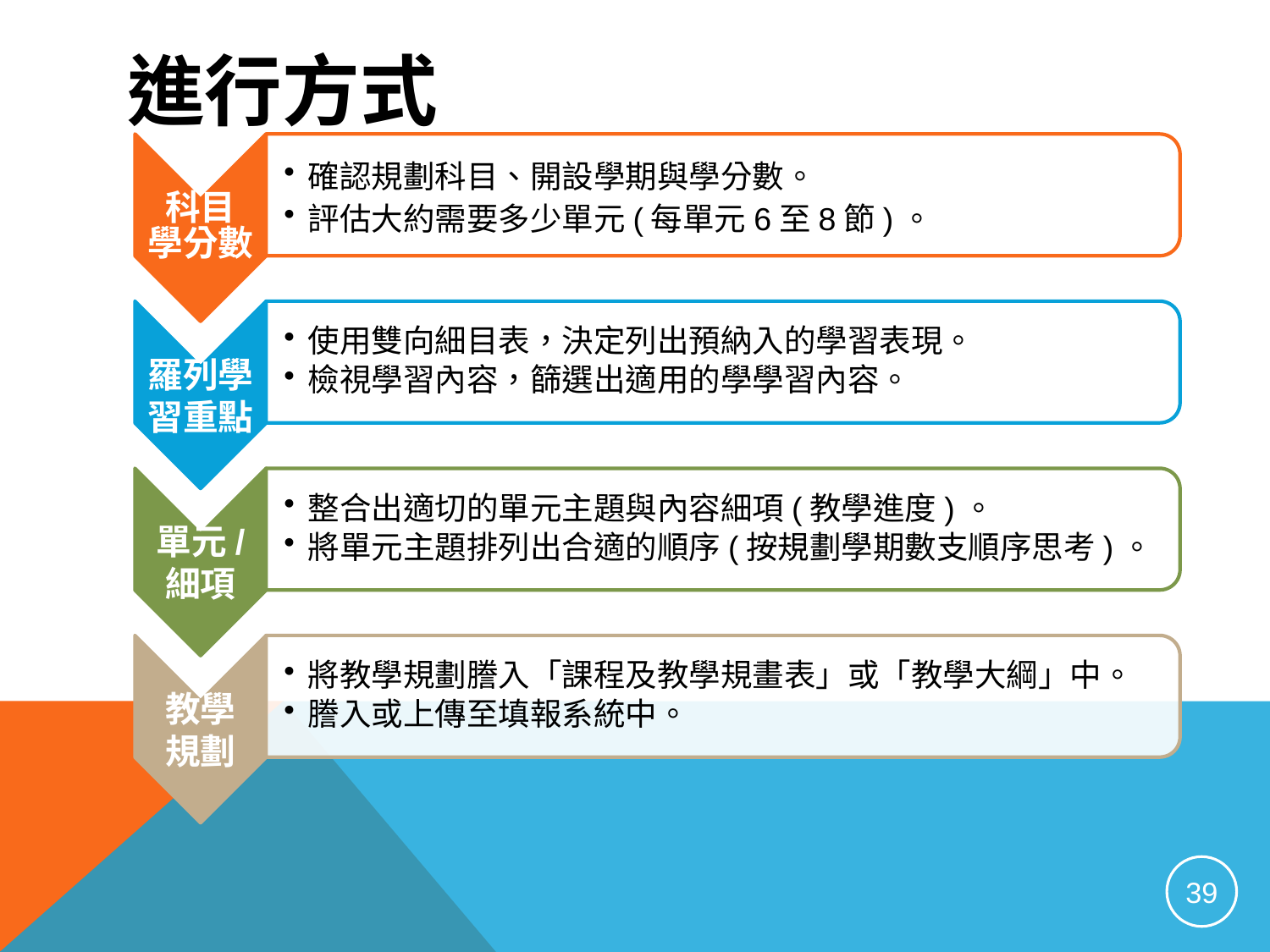

# 進行方式
科目
學分數
確認規劃科目、開設學期與學分數。
評估大約需要多少單元(每單元6至8節)。
羅列學習重點
使用雙向細目表，決定列出預納入的學習表現。
檢視學習內容，篩選出適用的學學習內容。
單元/
細項
整合出適切的單元主題與內容細項(教學進度)。
將單元主題排列出合適的順序(按規劃學期數支順序思考)。
教學
規劃
將教學規劃謄入「課程及教學規畫表」或「教學大綱」中。
謄入或上傳至填報系統中。
39